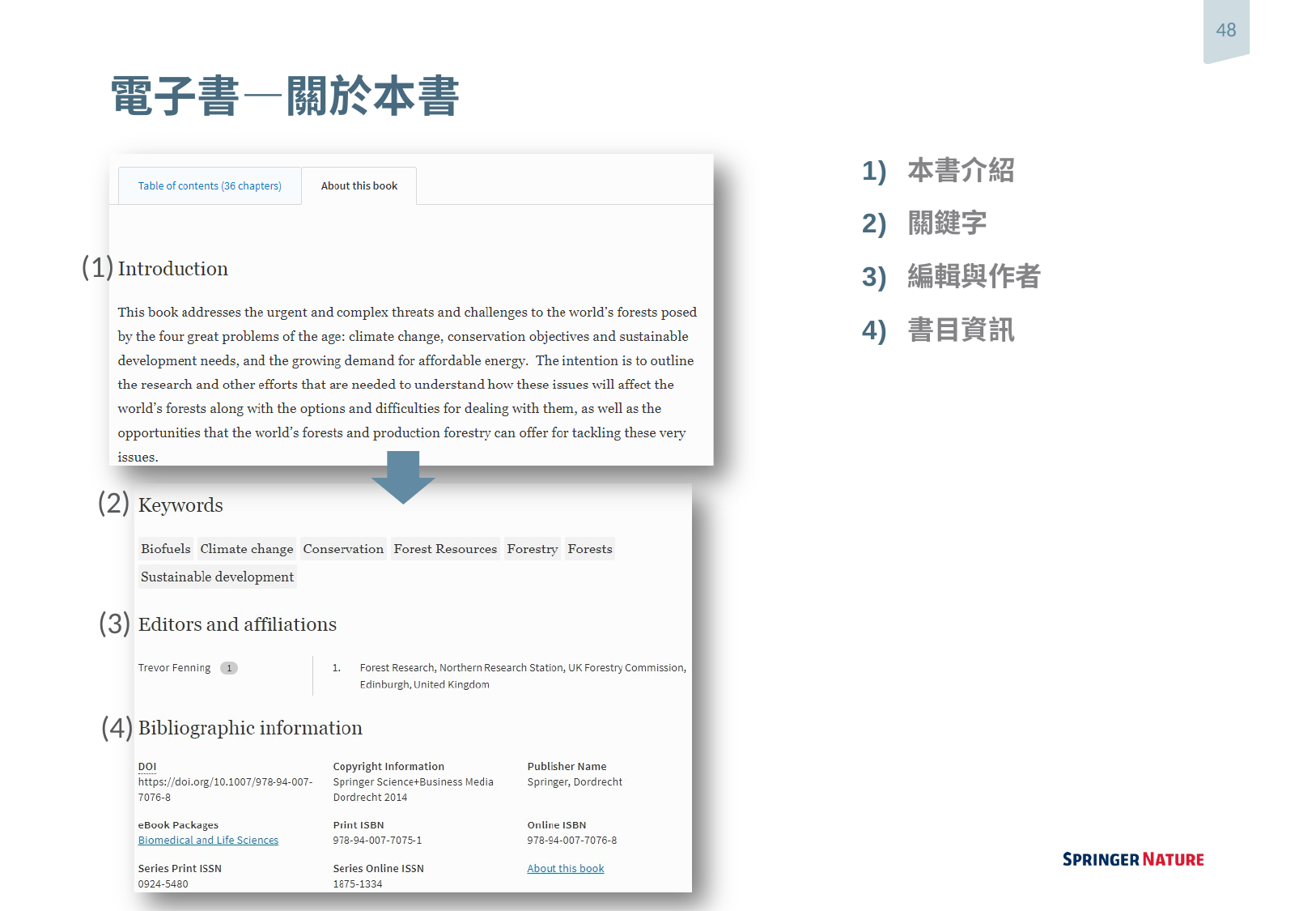

48
# 電子書—關於本書

本書介紹
關鍵字
編輯與作者
書目資訊

(1)

(2)

(3)

(4)